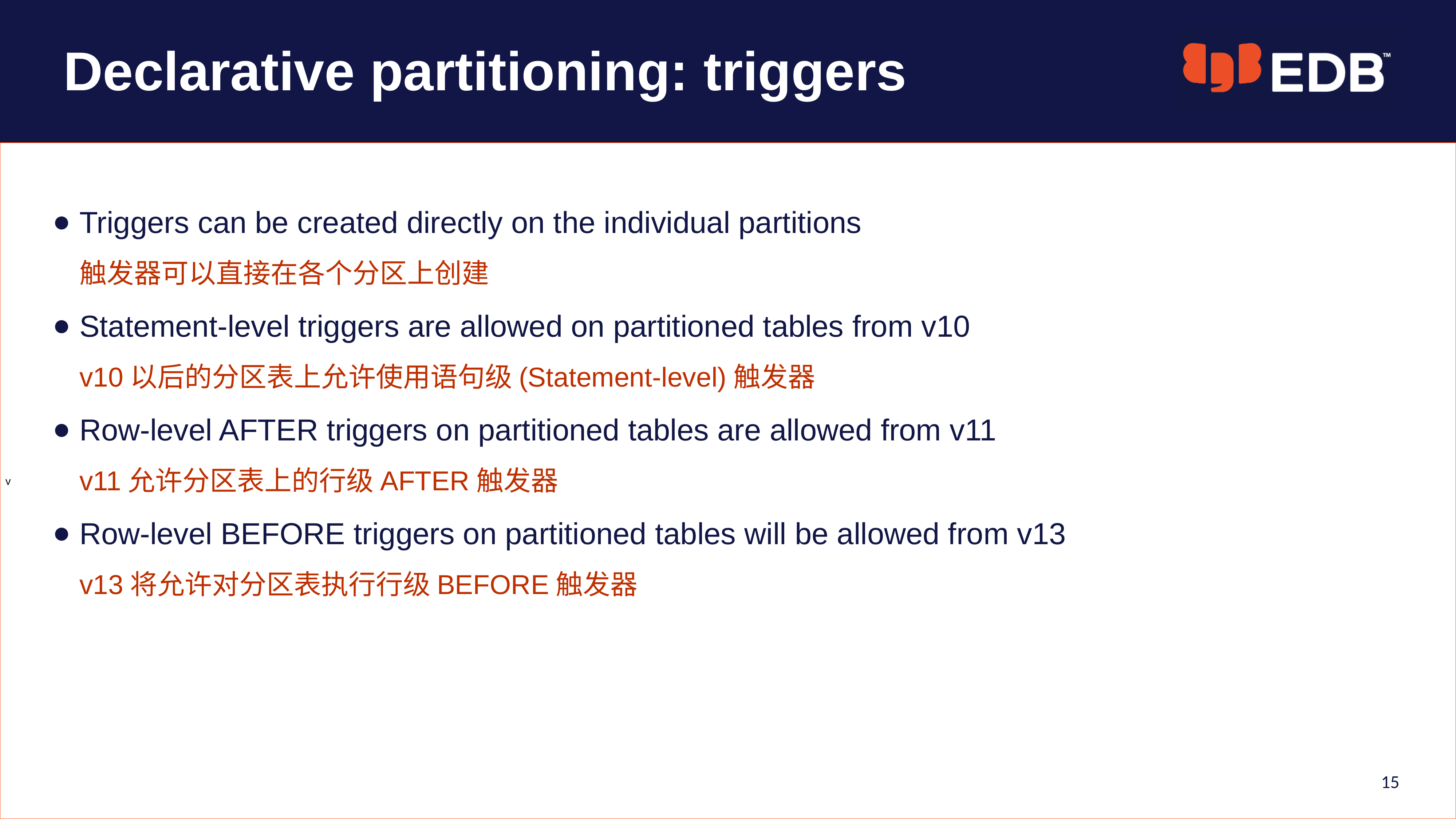

Declarative partitioning: triggers
Triggers can be created directly on the individual partitions
触发器可以直接在各个分区上创建
Statement-level triggers are allowed on partitioned tables from v10
v10以后的分区表上允许使用语句级(Statement-level)触发器
Row-level AFTER triggers on partitioned tables are allowed from v11
v11允许分区表上的行级AFTER触发器
Row-level BEFORE triggers on partitioned tables will be allowed from v13
v13将允许对分区表执行行级BEFORE触发器
15
15